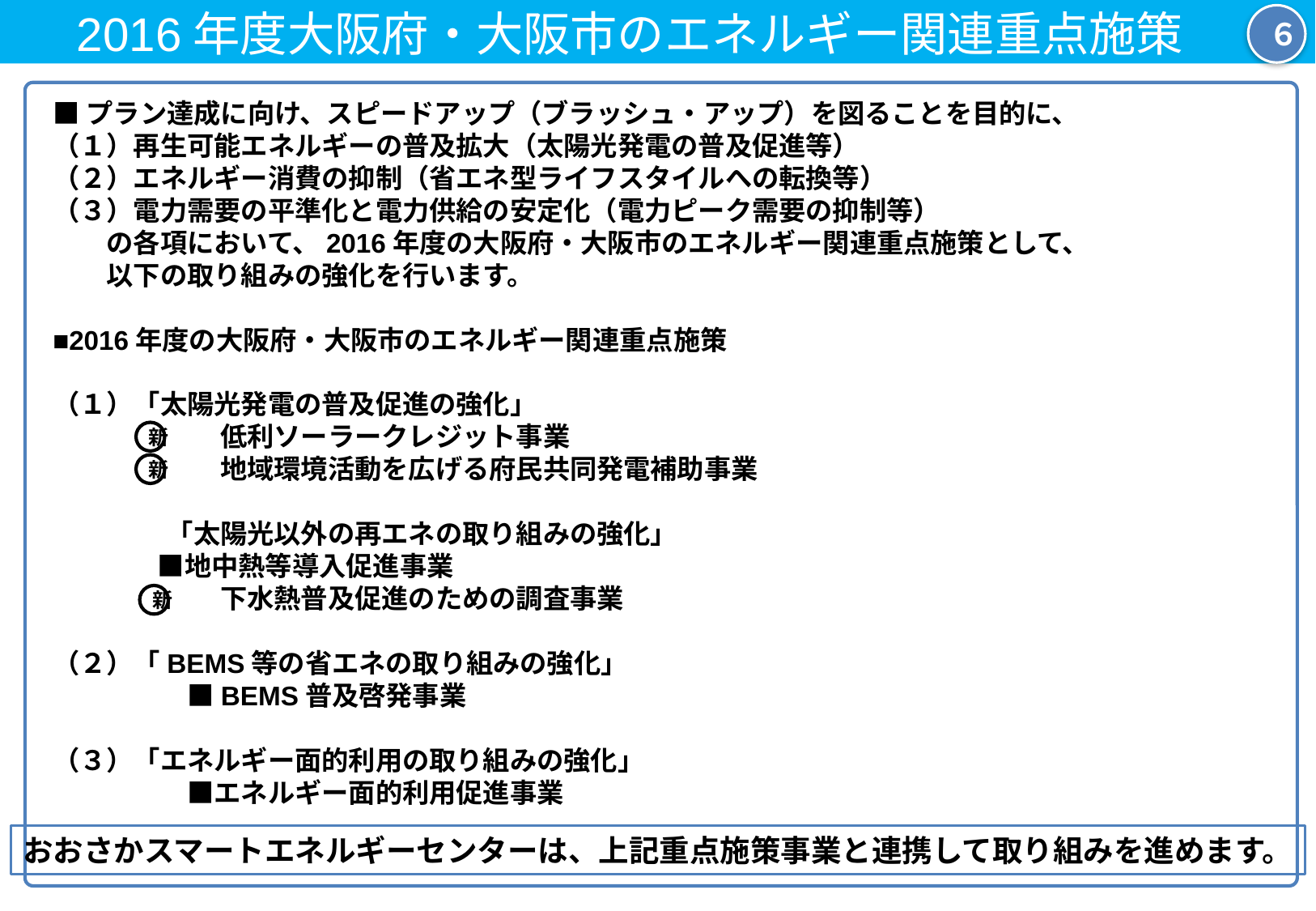

2016年度大阪府・大阪市のエネルギー関連重点施策
６

■プラン達成に向け、スピードアップ（ブラッシュ・アップ）を図ることを目的に、
（１）再生可能エネルギーの普及拡大（太陽光発電の普及促進等）
（２）エネルギー消費の抑制（省エネ型ライフスタイルへの転換等）
（３）電力需要の平準化と電力供給の安定化（電力ピーク需要の抑制等）
　　の各項において、2016年度の大阪府・大阪市のエネルギー関連重点施策として、
　　以下の取り組みの強化を行います。

■2016年度の大阪府・大阪市のエネルギー関連重点施策

（１）「太陽光発電の普及促進の強化」
　　　　　　 低利ソーラークレジット事業
　　　　　　 地域環境活動を広げる府民共同発電補助事業

　　　 　「太陽光以外の再エネの取り組みの強化」
　  　  　■地中熱等導入促進事業
　　　　　　 下水熱普及促進のための調査事業

（２）「BEMS等の省エネの取り組みの強化」
　　　　　■BEMS普及啓発事業

（３）「エネルギー面的利用の取り組みの強化」
　　　　　■エネルギー面的利用促進事業
新
新
新
おおさかスマートエネルギーセンターは、上記重点施策事業と連携して取り組みを進めます。